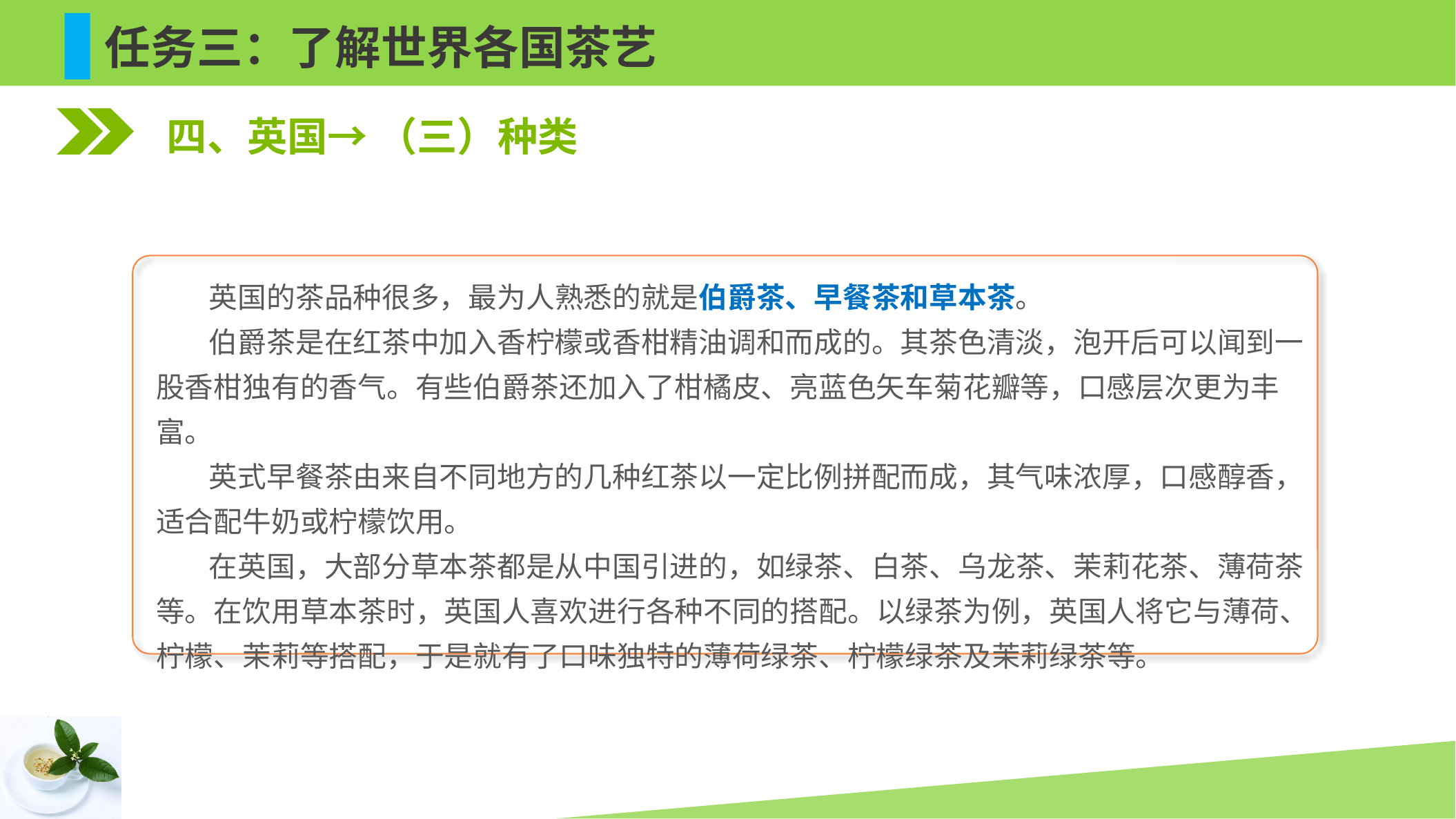

任务三：了解世界各国茶艺
四、英国→ （三）种类

英国的茶品种很多，最为人熟悉的就是伯爵茶、早餐茶和草本茶。
伯爵茶是在红茶中加入香柠檬或香柑精油调和而成的。其茶色清淡，泡开后可以闻到一股香柑独有的香气。有些伯爵茶还加入了柑橘皮、亮蓝色矢车菊花瓣等，口感层次更为丰富。
英式早餐茶由来自不同地方的几种红茶以一定比例拼配而成，其气味浓厚，口感醇香，适合配牛奶或柠檬饮用。
在英国，大部分草本茶都是从中国引进的，如绿茶、白茶、乌龙茶、茉莉花茶、薄荷茶等。在饮用草本茶时，英国人喜欢进行各种不同的搭配。以绿茶为例，英国人将它与薄荷、柠檬、茉莉等搭配，于是就有了口味独特的薄荷绿茶、柠檬绿茶及茉莉绿茶等。